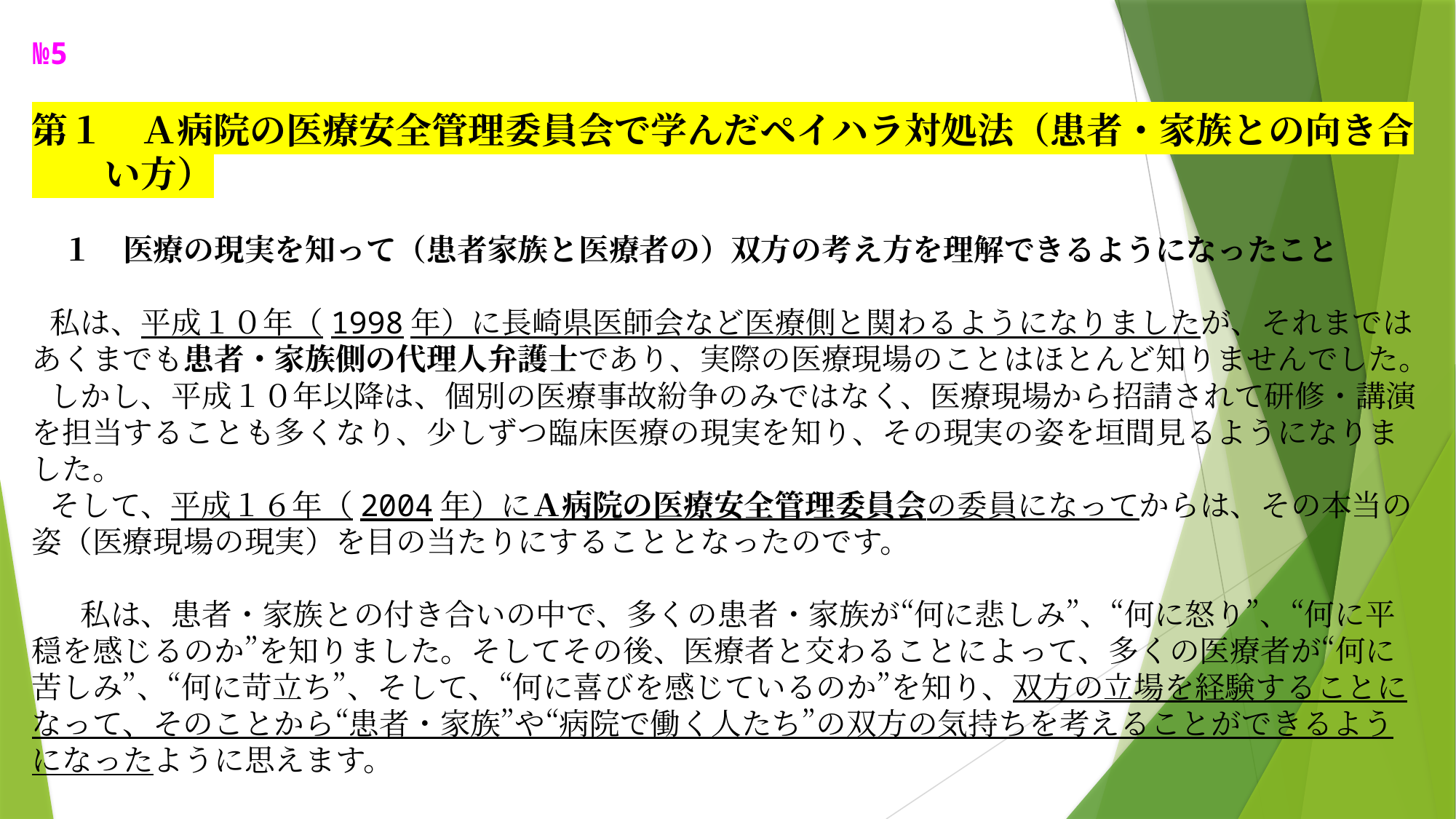

№5

第１　Ａ病院の医療安全管理委員会で学んだペイハラ対処法（患者・家族との向き合
　　い方）

　１　医療の現実を知って（患者家族と医療者の）双方の考え方を理解できるようになったこと

私は、平成１０年（1998年）に長崎県医師会など医療側と関わるようになりましたが、それまではあくまでも患者・家族側の代理人弁護士であり、実際の医療現場のことはほとんど知りませんでした。
しかし、平成１０年以降は、個別の医療事故紛争のみではなく、医療現場から招請されて研修・講演を担当することも多くなり、少しずつ臨床医療の現実を知り、その現実の姿を垣間見るようになりました。
そして、平成１６年（2004年）にＡ病院の医療安全管理委員会の委員になってからは、その本当の姿（医療現場の現実）を目の当たりにすることとなったのです。

　私は、患者・家族との付き合いの中で、多くの患者・家族が“何に悲しみ”、“何に怒り”、“何に平穏を感じるのか”を知りました。そしてその後、医療者と交わることによって、多くの医療者が“何に苦しみ”、“何に苛立ち”、そして、“何に喜びを感じているのか”を知り、双方の立場を経験することになって、そのことから“患者・家族”や“病院で働く人たち”の双方の気持ちを考えることができるようになったように思えます。